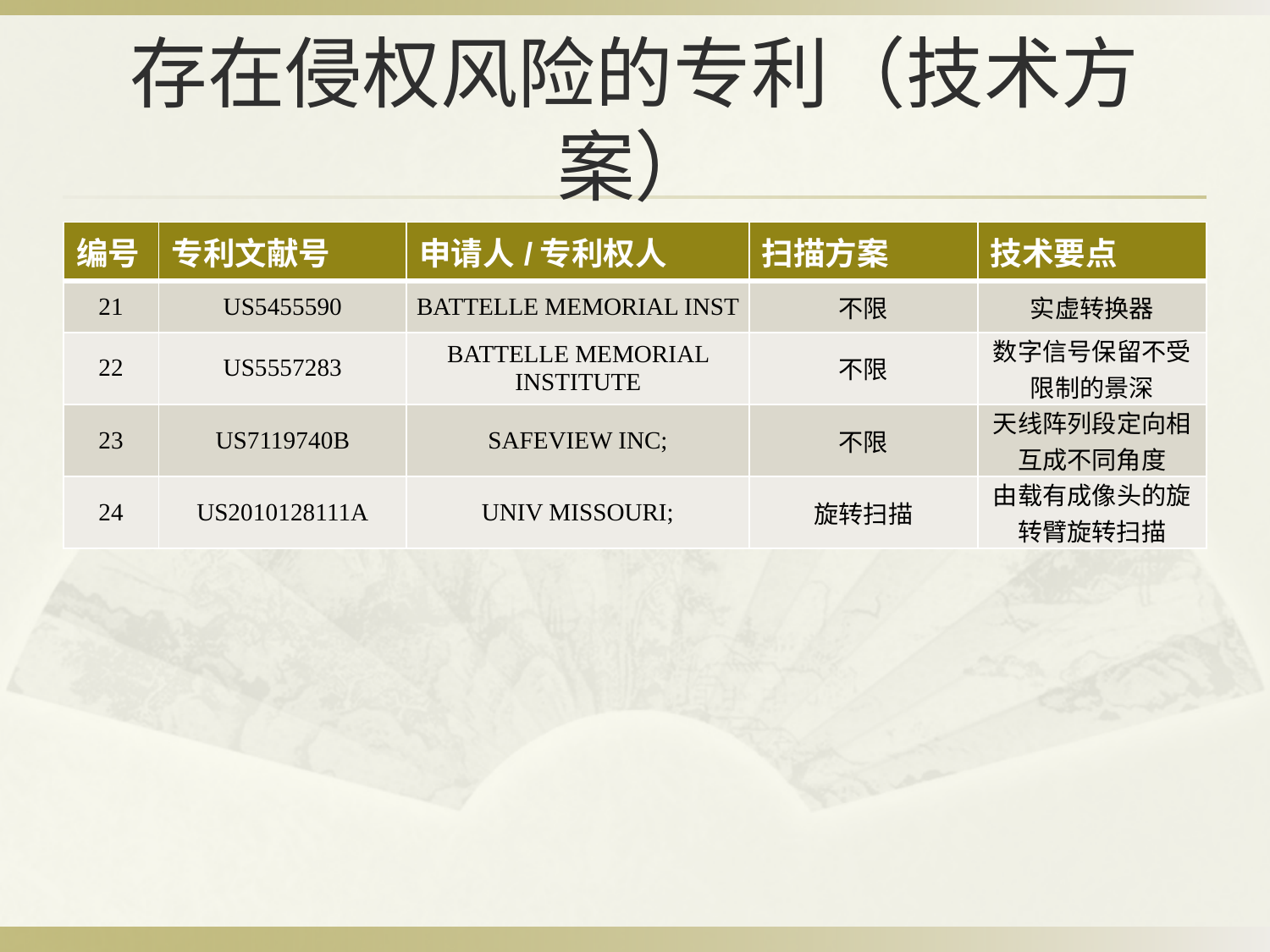

# 存在侵权风险的专利（技术方案）
| 编号 | 专利文献号 | 申请人/专利权人 | 扫描方案 | 技术要点 |
| --- | --- | --- | --- | --- |
| 21 | US5455590 | BATTELLE MEMORIAL INST | 不限 | 实虚转换器 |
| 22 | US5557283 | BATTELLE MEMORIAL INSTITUTE | 不限 | 数字信号保留不受限制的景深 |
| 23 | US7119740B | SAFEVIEW INC; | 不限 | 天线阵列段定向相互成不同角度 |
| 24 | US2010128111A | UNIV MISSOURI; | 旋转扫描 | 由载有成像头的旋转臂旋转扫描 |